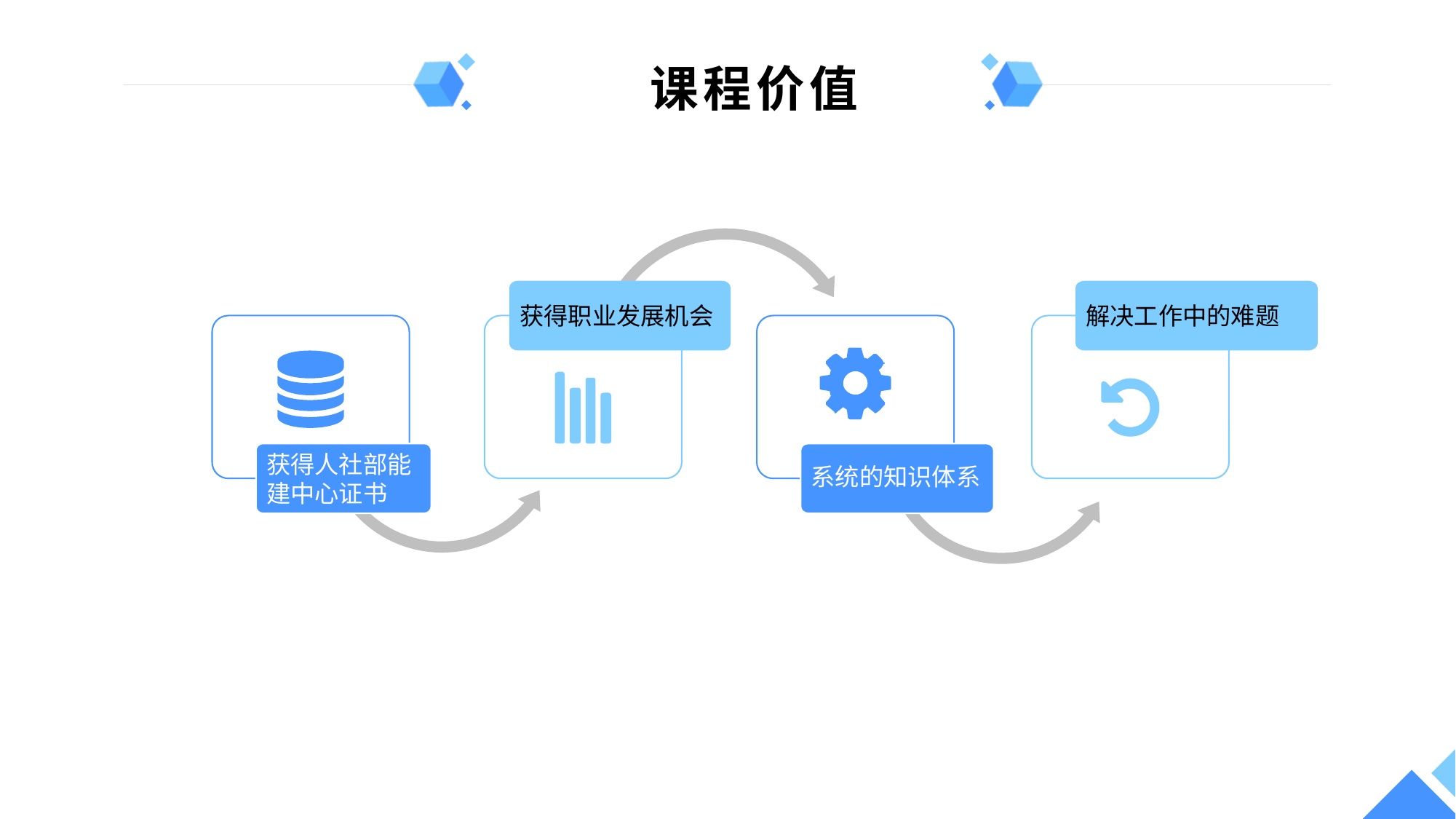

课程价值

获得职业发展机会
解决工作中的难题

系统的知识体系
获得人社部能建中心证书